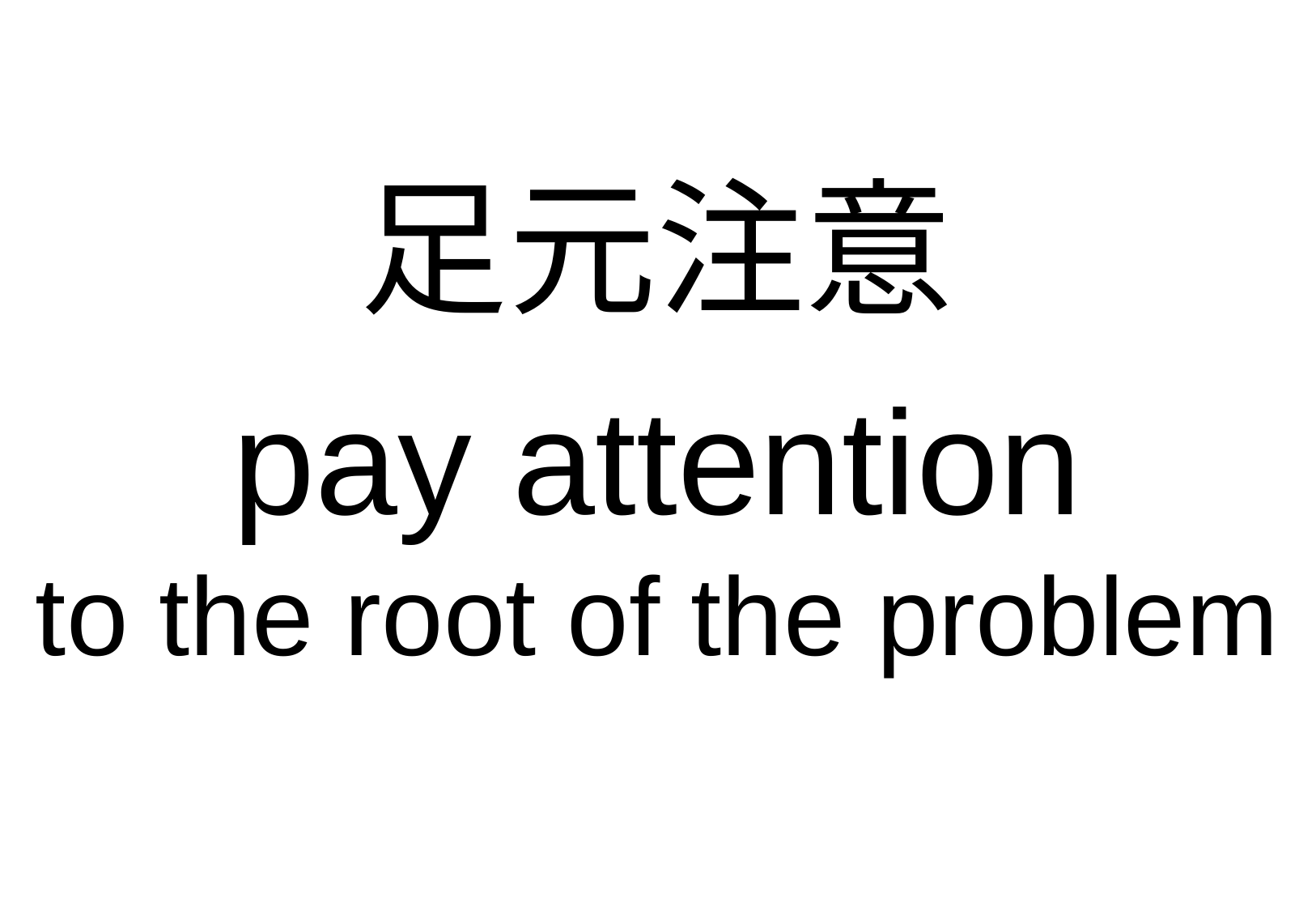

足元注意
pay attention
to the root of the problem